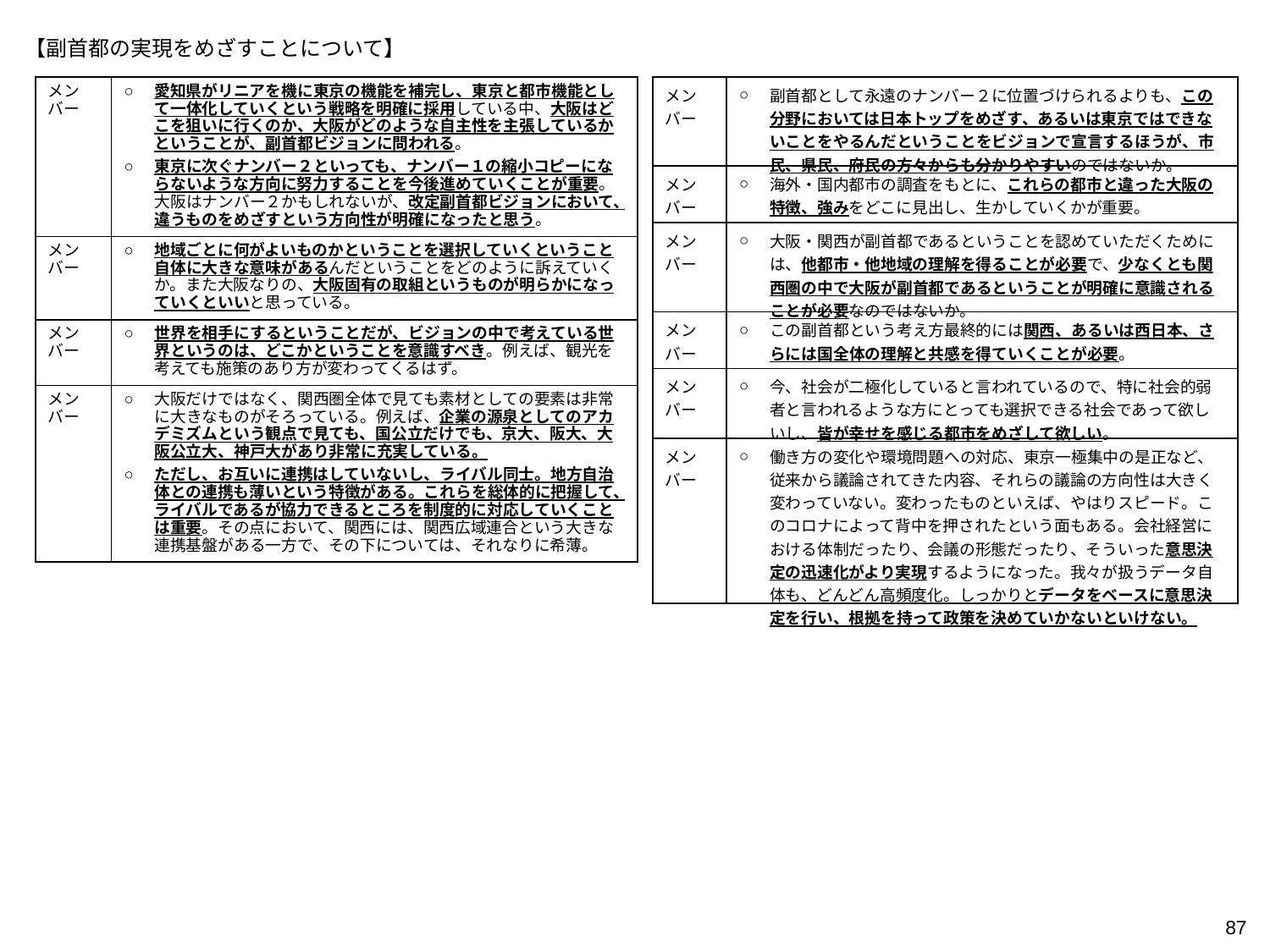

【副首都の実現をめざすことについて】
| メンバー | ○ ○ | 愛知県がリニアを機に東京の機能を補完し、東京と都市機能として一体化していくという戦略を明確に採用している中、大阪はどこを狙いに行くのか、大阪がどのような自主性を主張しているかということが、副首都ビジョンに問われる。 東京に次ぐナンバー２といっても、ナンバー１の縮小コピーにならないような方向に努力することを今後進めていくことが重要。大阪はナンバー２かもしれないが、改定副首都ビジョンにおいて、違うものをめざすという方向性が明確になったと思う。 |
| --- | --- | --- |
| メンバー | ○ | 地域ごとに何がよいものかということを選択していくということ自体に大きな意味があるんだということをどのように訴えていくか。また大阪なりの、大阪固有の取組というものが明らかになっていくといいと思っている。 |
| メンバー | ○ | 世界を相手にするということだが、ビジョンの中で考えている世界というのは、どこかということを意識すべき。例えば、観光を考えても施策のあり方が変わってくるはず。 |
| メンバー | ○ ○ | 大阪だけではなく、関西圏全体で見ても素材としての要素は非常に大きなものがそろっている。例えば、企業の源泉としてのアカデミズムという観点で見ても、国公立だけでも、京大、阪大、大阪公立大、神戸大があり非常に充実している。 ただし、お互いに連携はしていないし、ライバル同士。地方自治体との連携も薄いという特徴がある。これらを総体的に把握して、ライバルであるが協力できるところを制度的に対応していくことは重要。その点において、関西には、関西広域連合という大きな連携基盤がある一方で、その下については、それなりに希薄。 |
| メンバー | ○ | 副首都として永遠のナンバー２に位置づけられるよりも、この分野においては日本トップをめざす、あるいは東京ではできないことをやるんだということをビジョンで宣言するほうが、市民、県民、府民の方々からも分かりやすいのではないか。 |
| --- | --- | --- |
| メンバー | ○ | 海外・国内都市の調査をもとに、これらの都市と違った大阪の特徴、強みをどこに見出し、生かしていくかが重要。 |
| メンバー | ○ | 大阪・関西が副首都であるということを認めていただくためには、他都市・他地域の理解を得ることが必要で、少なくとも関西圏の中で大阪が副首都であるということが明確に意識されることが必要なのではないか。 |
| メンバー | ○ | この副首都という考え方最終的には関西、あるいは西日本、さらには国全体の理解と共感を得ていくことが必要。 |
| メンバー | ○ | 今、社会が二極化していると言われているので、特に社会的弱者と言われるような方にとっても選択できる社会であって欲しいし、皆が幸せを感じる都市をめざして欲しい。 |
| メンバー | ○ | 働き方の変化や環境問題への対応、東京一極集中の是正など、従来から議論されてきた内容、それらの議論の方向性は大きく変わっていない。変わったものといえば、やはりスピード。このコロナによって背中を押されたという面もある。会社経営における体制だったり、会議の形態だったり、そういった意思決定の迅速化がより実現するようになった。我々が扱うデータ自体も、どんどん高頻度化。しっかりとデータをベースに意思決定を行い、根拠を持って政策を決めていかないといけない。 |
87